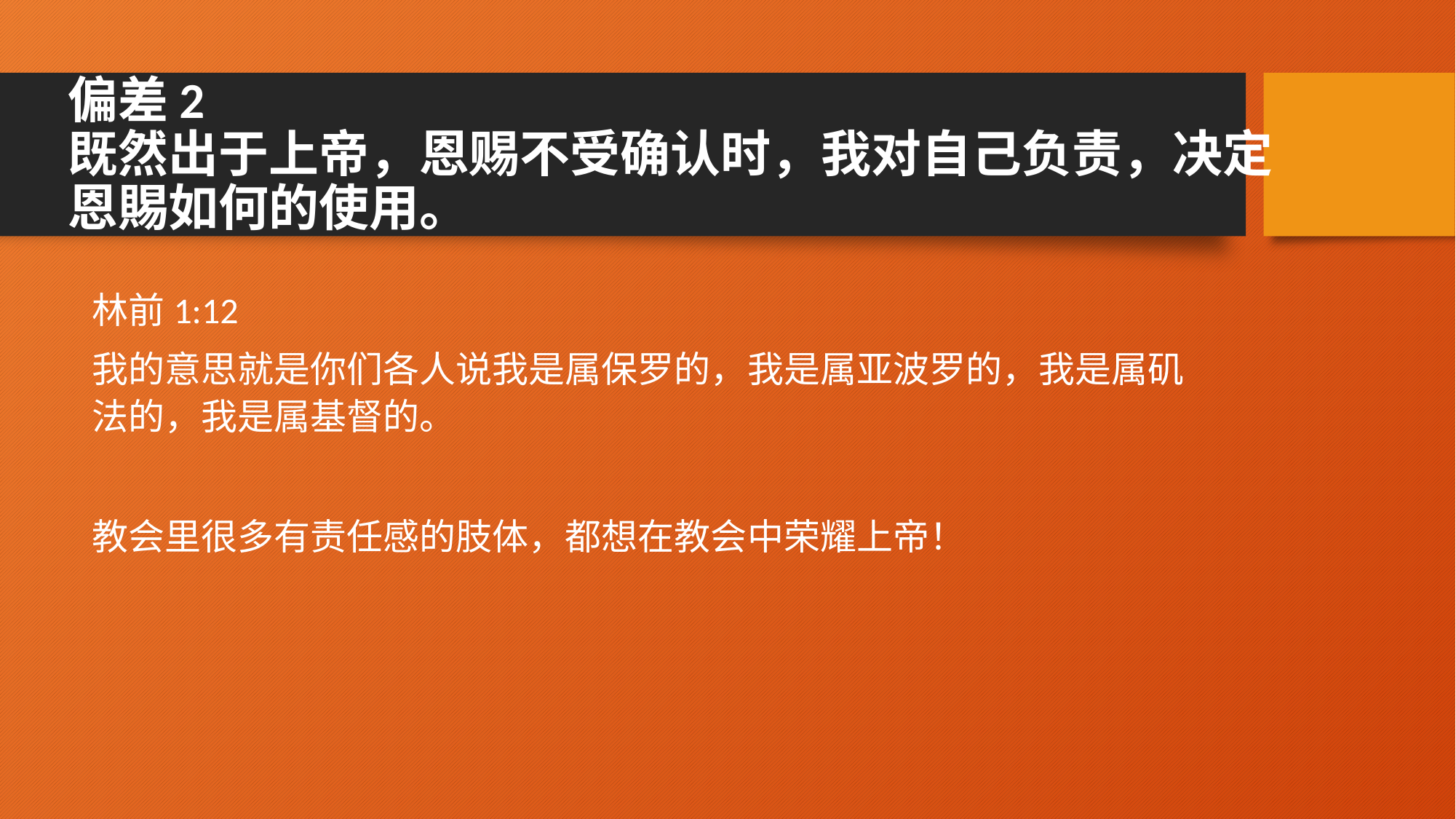

# 偏差2 既然出于上帝，恩赐不受确认时，我对自己负责，决定恩賜如何的使用。
林前1:12
我的意思就是你们各人说我是属保罗的，我是属亚波罗的，我是属矶法的，我是属基督的。

教会里很多有责任感的肢体，都想在教会中荣耀上帝！